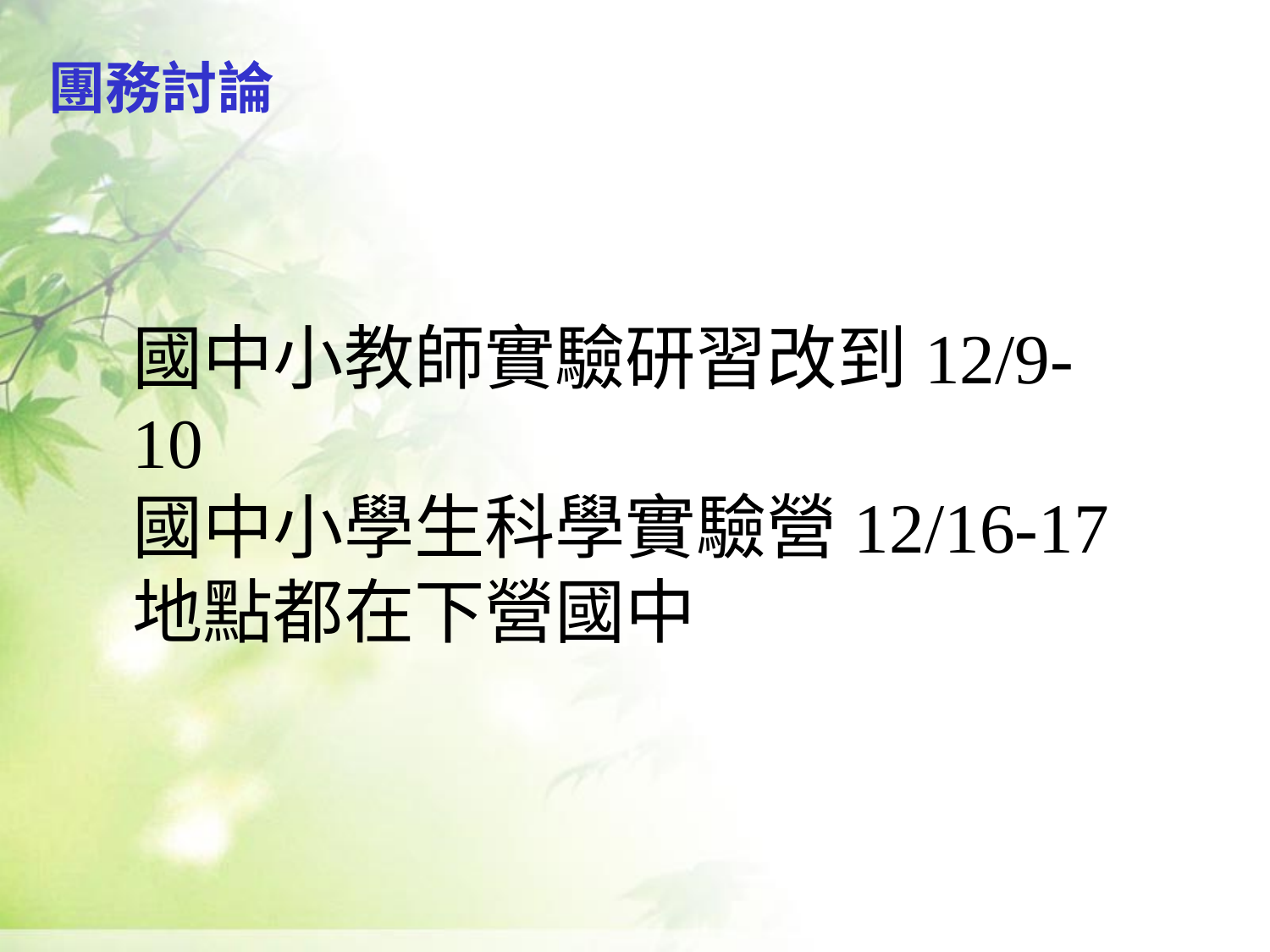

團務討論
國中小教師實驗研習改到12/9-10
國中小學生科學實驗營12/16-17
地點都在下營國中
8